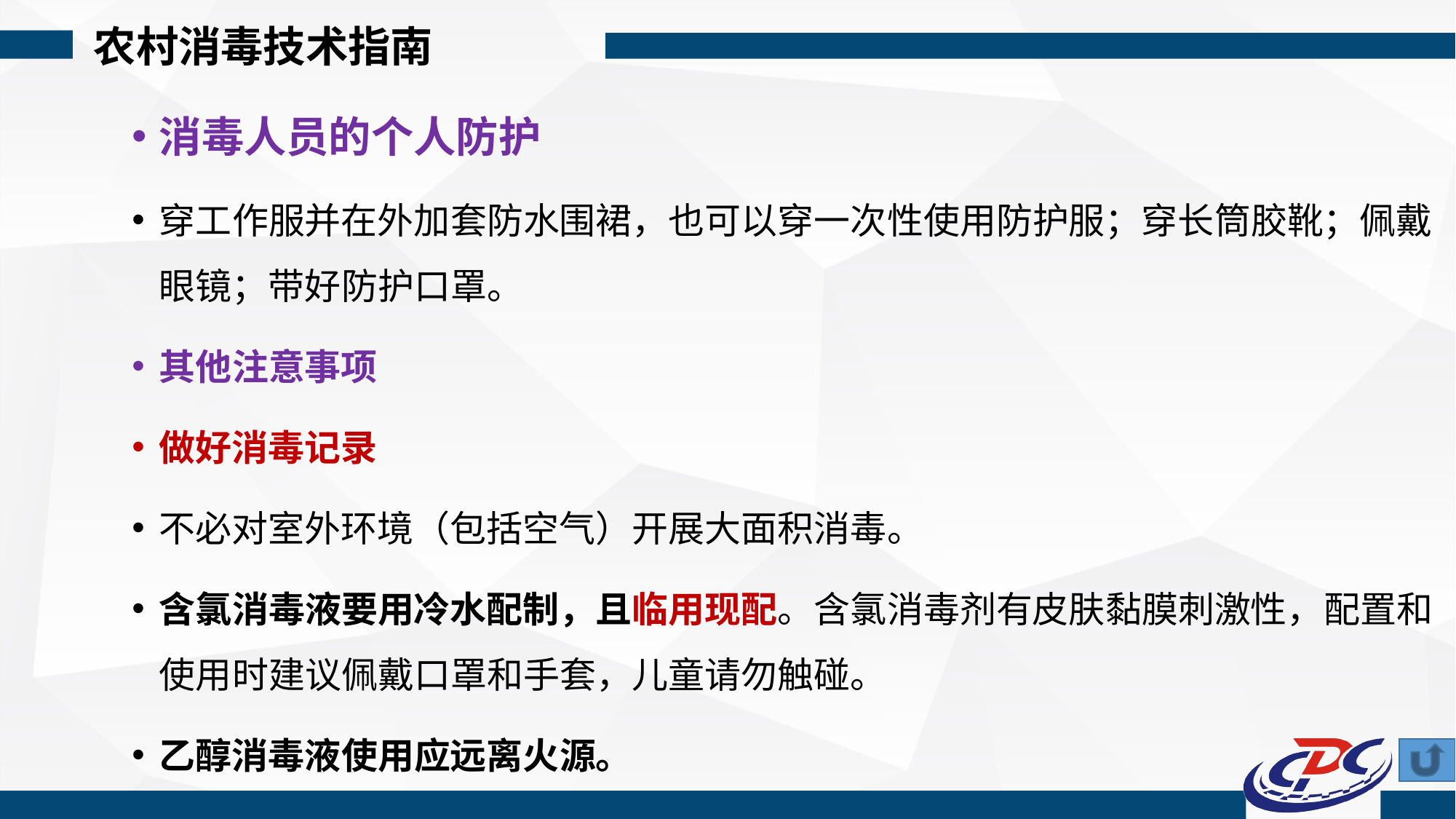

农村消毒技术指南
消毒人员的个人防护
穿工作服并在外加套防水围裙，也可以穿一次性使用防护服；穿长筒胶靴；佩戴眼镜；带好防护口罩。
其他注意事项
做好消毒记录
不必对室外环境（包括空气）开展大面积消毒。
含氯消毒液要用冷水配制，且临用现配。含氯消毒剂有皮肤黏膜刺激性，配置和使用时建议佩戴口罩和手套，儿童请勿触碰。
乙醇消毒液使用应远离火源。